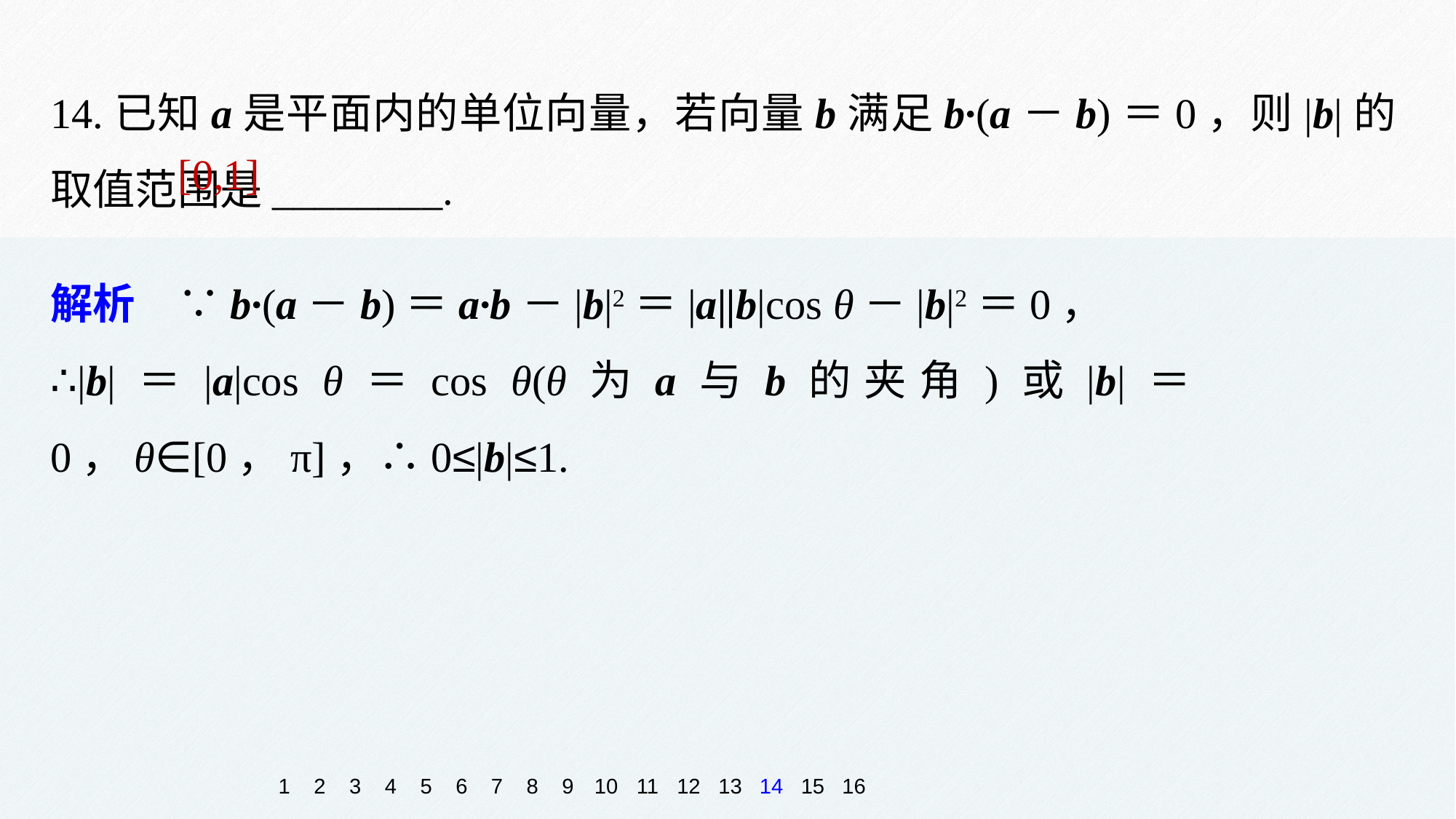

14.已知a是平面内的单位向量，若向量b满足b·(a－b)＝0，则|b|的取值范围是________.
[0,1]
解析　∵b·(a－b)＝a·b－|b|2＝|a||b|cos θ－|b|2＝0，
∴|b|＝|a|cos θ＝cos θ(θ为a与b的夹角)或|b|＝0，θ∈[0，π]，∴0≤|b|≤1.
1
2
3
4
5
6
7
8
9
10
11
12
13
14
15
16